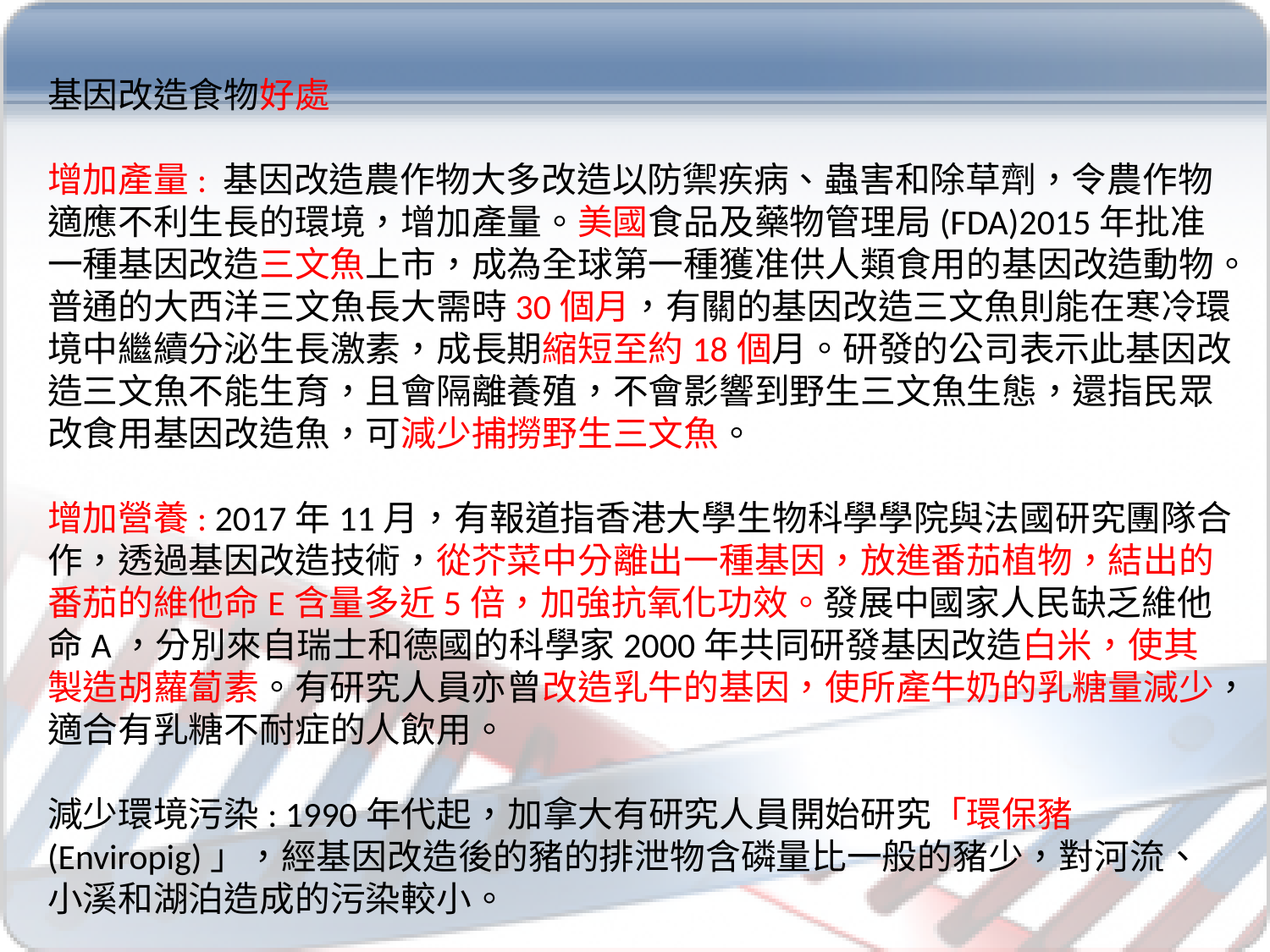

基因改造食物好處

增加產量: 基因改造農作物大多改造以防禦疾病、蟲害和除草劑，令農作物適應不利生長的環境，增加產量。美國食品及藥物管理局(FDA)2015年批准一種基因改造三文魚上市，成為全球第一種獲准供人類食用的基因改造動物。普通的大西洋三文魚長大需時30個月，有關的基因改造三文魚則能在寒冷環境中繼續分泌生長激素，成長期縮短至約18個月。研發的公司表示此基因改造三文魚不能生育，且會隔離養殖，不會影響到野生三文魚生態，還指民眾改食用基因改造魚，可減少捕撈野生三文魚。

增加營養: 2017年11月，有報道指香港大學生物科學學院與法國研究團隊合作，透過基因改造技術，從芥菜中分離出一種基因，放進番茄植物，結出的番茄的維他命E含量多近5倍，加強抗氧化功效。發展中國家人民缺乏維他命A，分別來自瑞士和德國的科學家2000年共同研發基因改造白米，使其製造胡蘿蔔素。有研究人員亦曾改造乳牛的基因，使所產牛奶的乳糖量減少，適合有乳糖不耐症的人飲用。

減少環境污染: 1990年代起，加拿大有研究人員開始研究「環保豬(Enviropig)」，經基因改造後的豬的排泄物含磷量比一般的豬少，對河流、小溪和湖泊造成的污染較小。